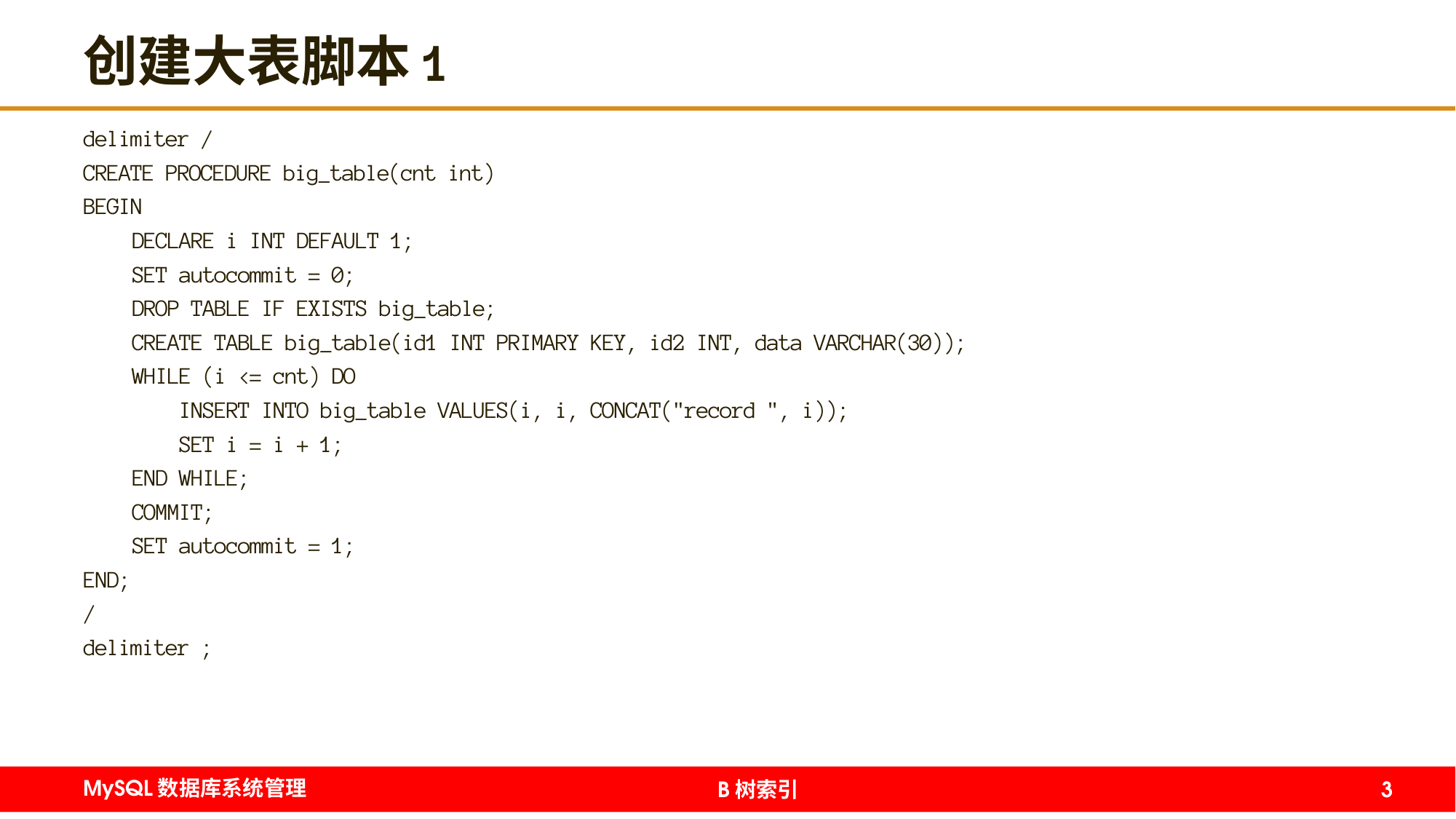

# 创建大表脚本1
delimiter /
CREATE PROCEDURE big_table(cnt int)
BEGIN
    DECLARE i INT DEFAULT 1;
    SET autocommit = 0;
    DROP TABLE IF EXISTS big_table;
    CREATE TABLE big_table(id1 INT PRIMARY KEY, id2 INT, data VARCHAR(30));
    WHILE (i <= cnt) DO
        INSERT INTO big_table VALUES(i, i, CONCAT("record ", i));
        SET i = i + 1;
    END WHILE;
    COMMIT;
    SET autocommit = 1;
END;
/
delimiter ;